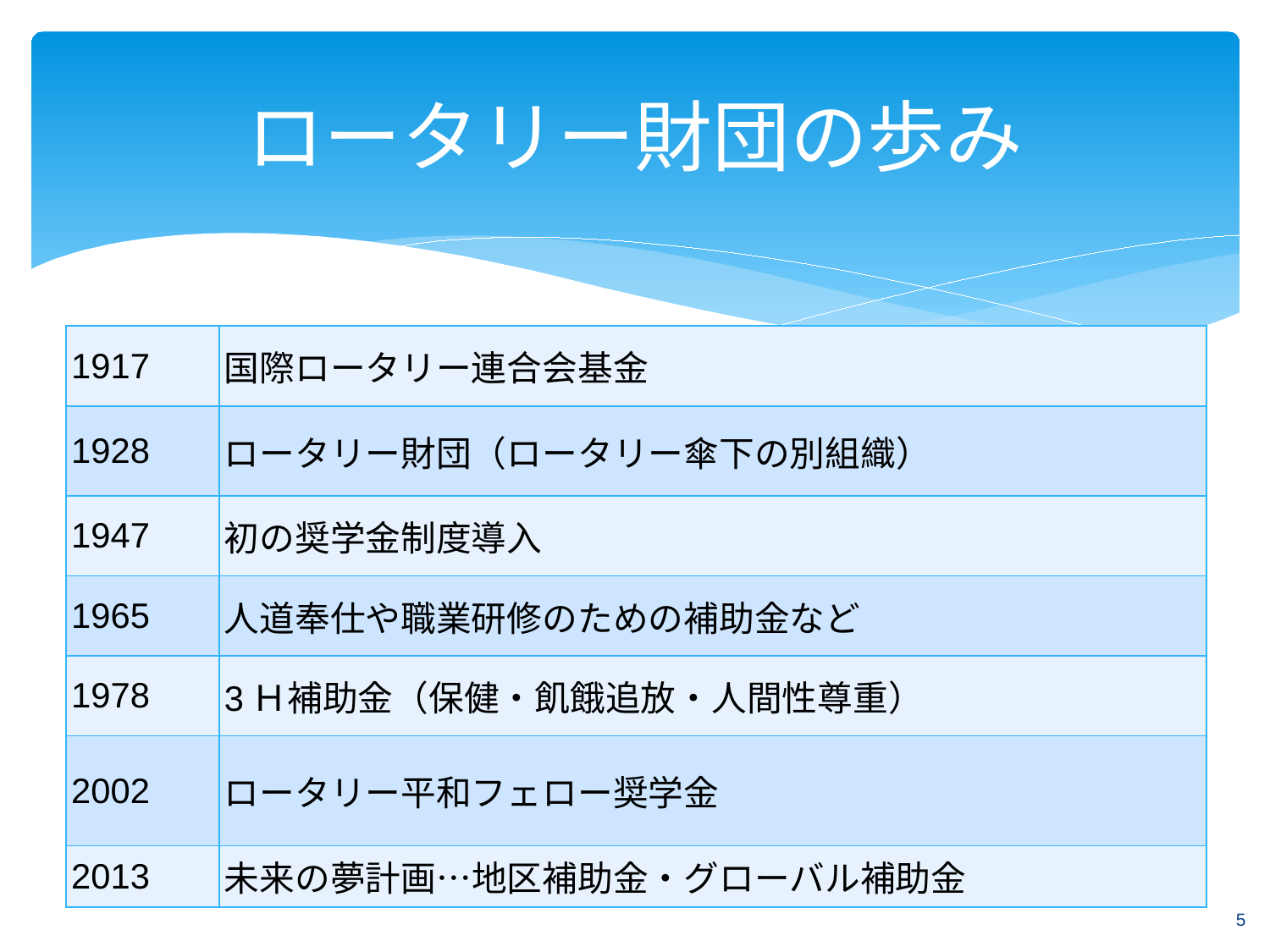

# ロータリー財団の歩み
| 1917 | 国際ロータリー連合会基金 |
| --- | --- |
| 1928 | ロータリー財団（ロータリー傘下の別組織） |
| 1947 | 初の奨学金制度導入 |
| 1965 | 人道奉仕や職業研修のための補助金など |
| 1978 | 3Ｈ補助金（保健・飢餓追放・人間性尊重） |
| 2002 | ロータリー平和フェロー奨学金 |
| 2013 | 未来の夢計画…地区補助金・グローバル補助金 |
5